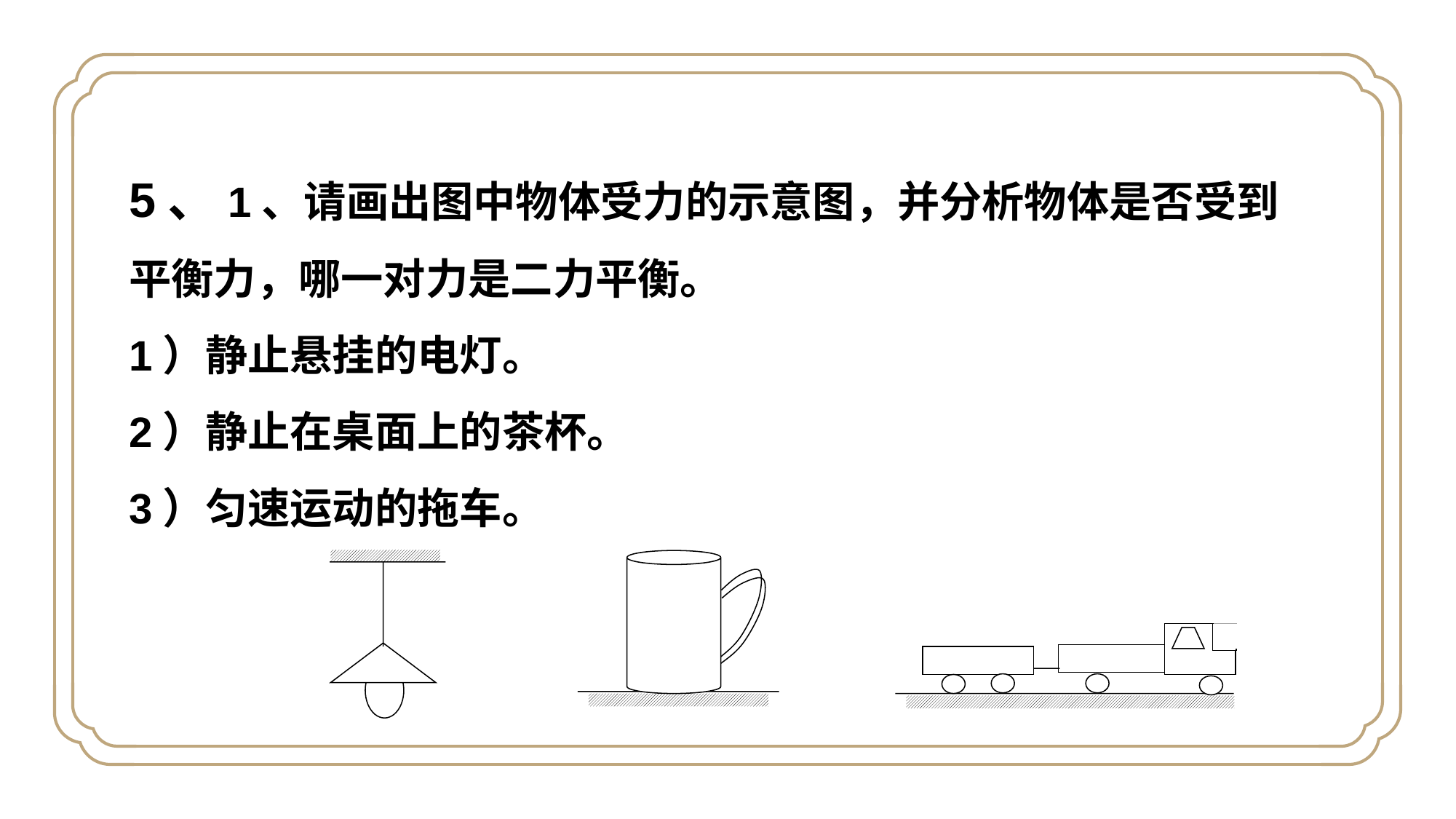

5、1、请画出图中物体受力的示意图，并分析物体是否受到平衡力，哪一对力是二力平衡。
1）静止悬挂的电灯。
2）静止在桌面上的茶杯。
3）匀速运动的拖车。